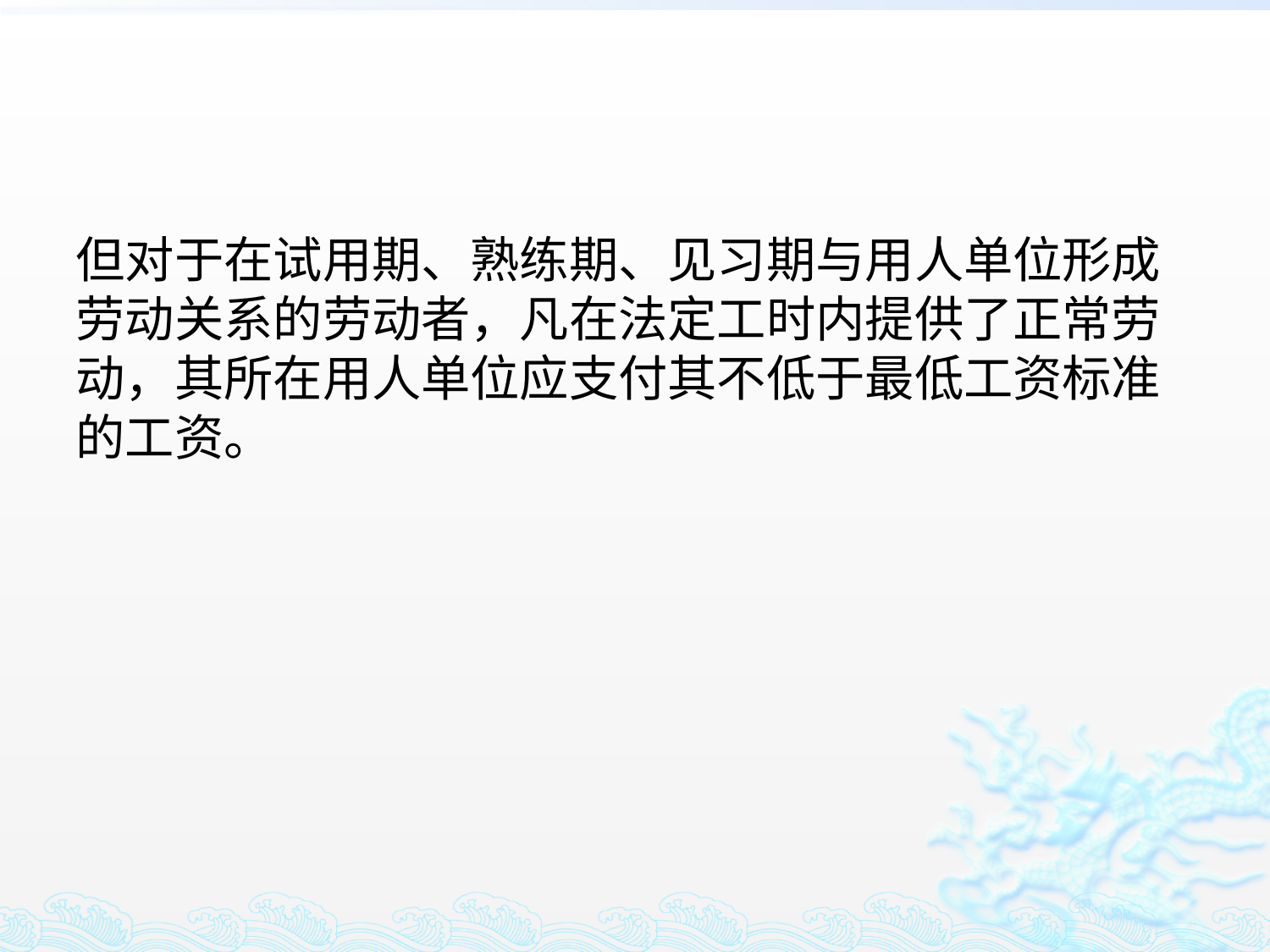

#
但对于在试用期、熟练期、见习期与用人单位形成劳动关系的劳动者，凡在法定工时内提供了正常劳动，其所在用人单位应支付其不低于最低工资标准的工资。